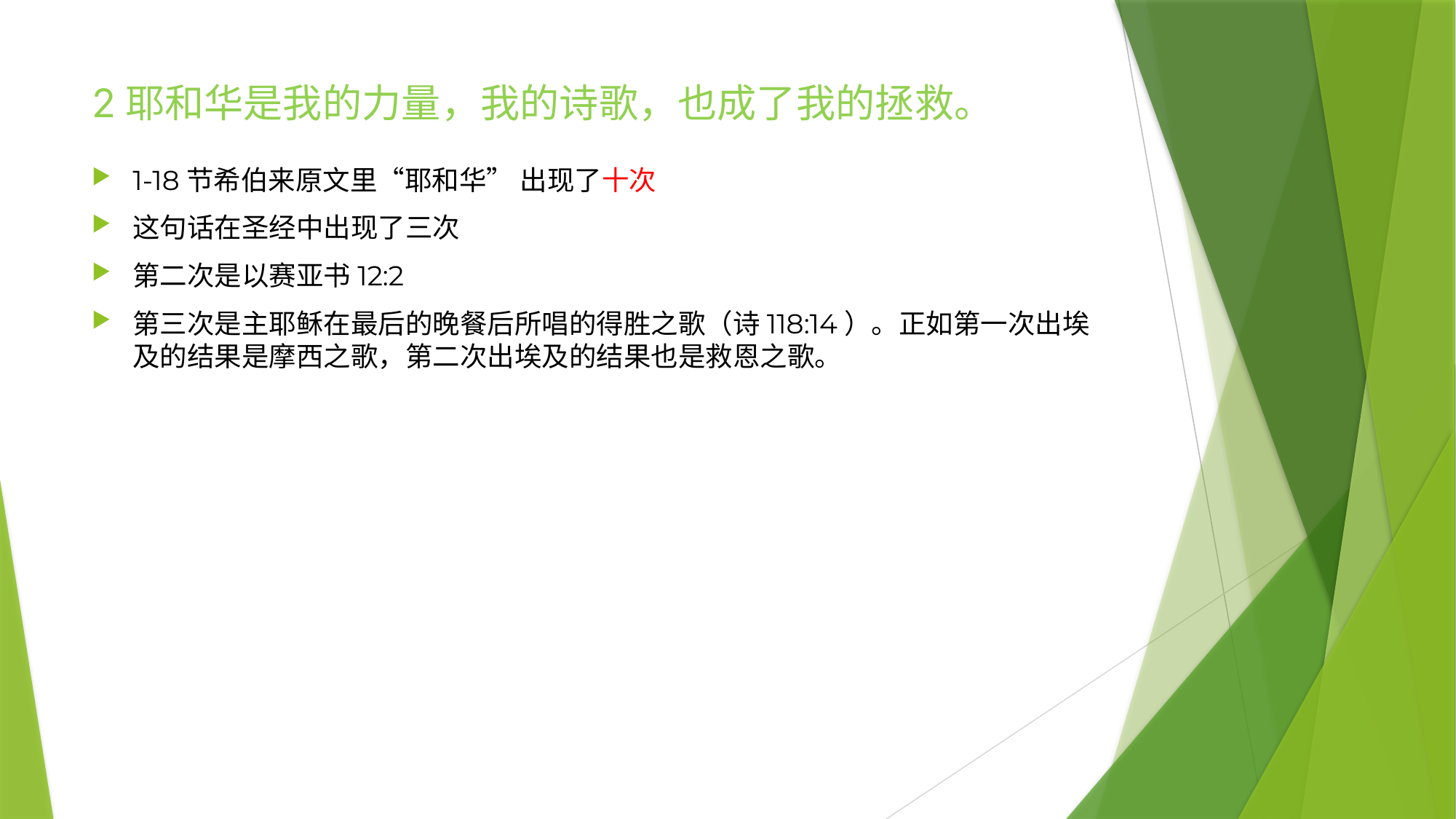

# 2耶和华是我的力量，我的诗歌，也成了我的拯救。
1-18节希伯来原文里“耶和华” 出现了十次
这句话在圣经中出现了三次
第二次是以赛亚书12:2
第三次是主耶稣在最后的晚餐后所唱的得胜之歌（诗118:14）。正如第一次出埃及的结果是摩西之歌，第二次出埃及的结果也是救恩之歌。